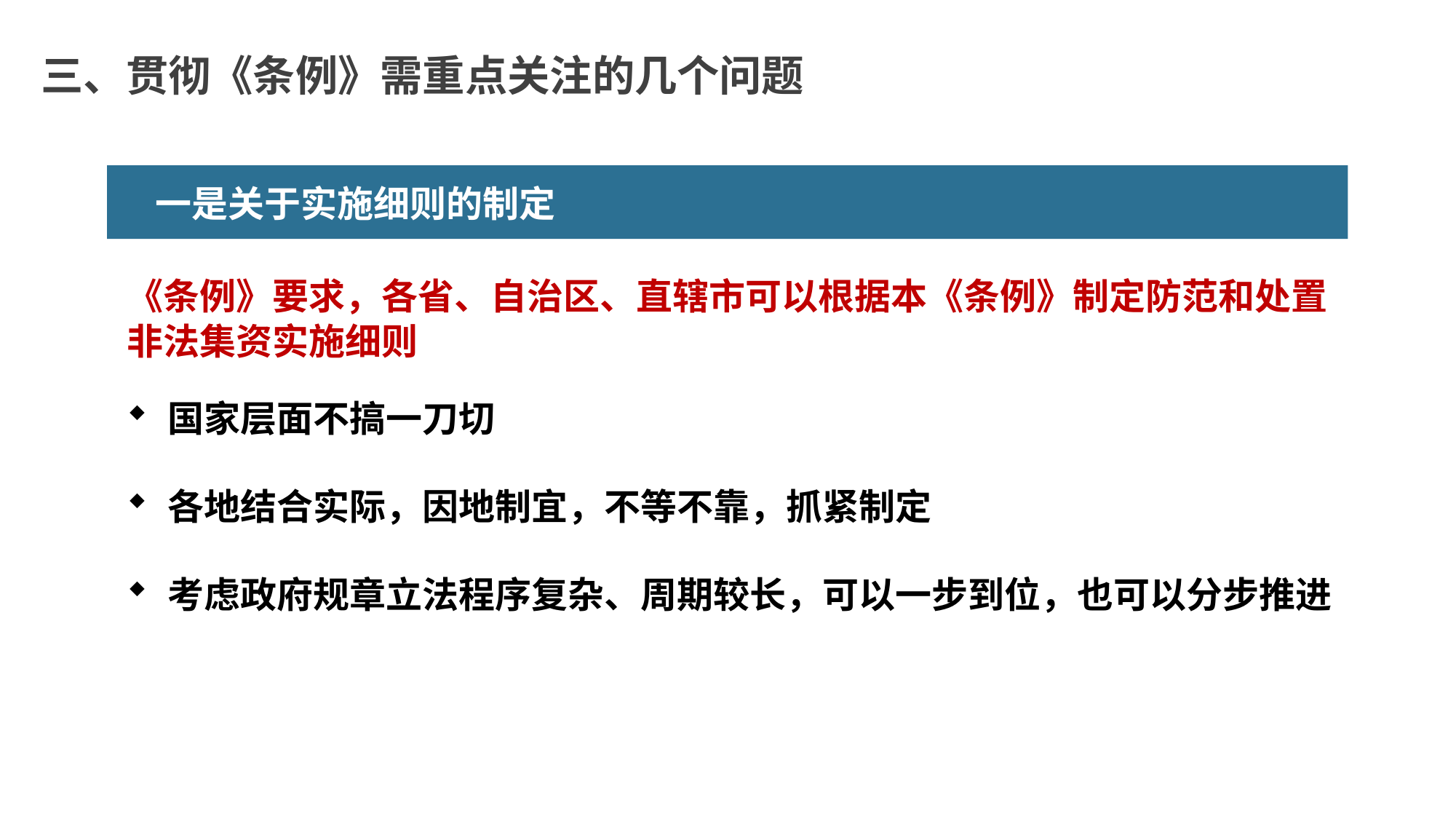

三、贯彻《条例》需重点关注的几个问题

一是关于实施细则的制定

《条例》要求，各省、自治区、直辖市可以根据本《条例》制定防范和处置非法集资实施细则

国家层面不搞一刀切

各地结合实际，因地制宜，不等不靠，抓紧制定

考虑政府规章立法程序复杂、周期较长，可以一步到位，也可以分步推进